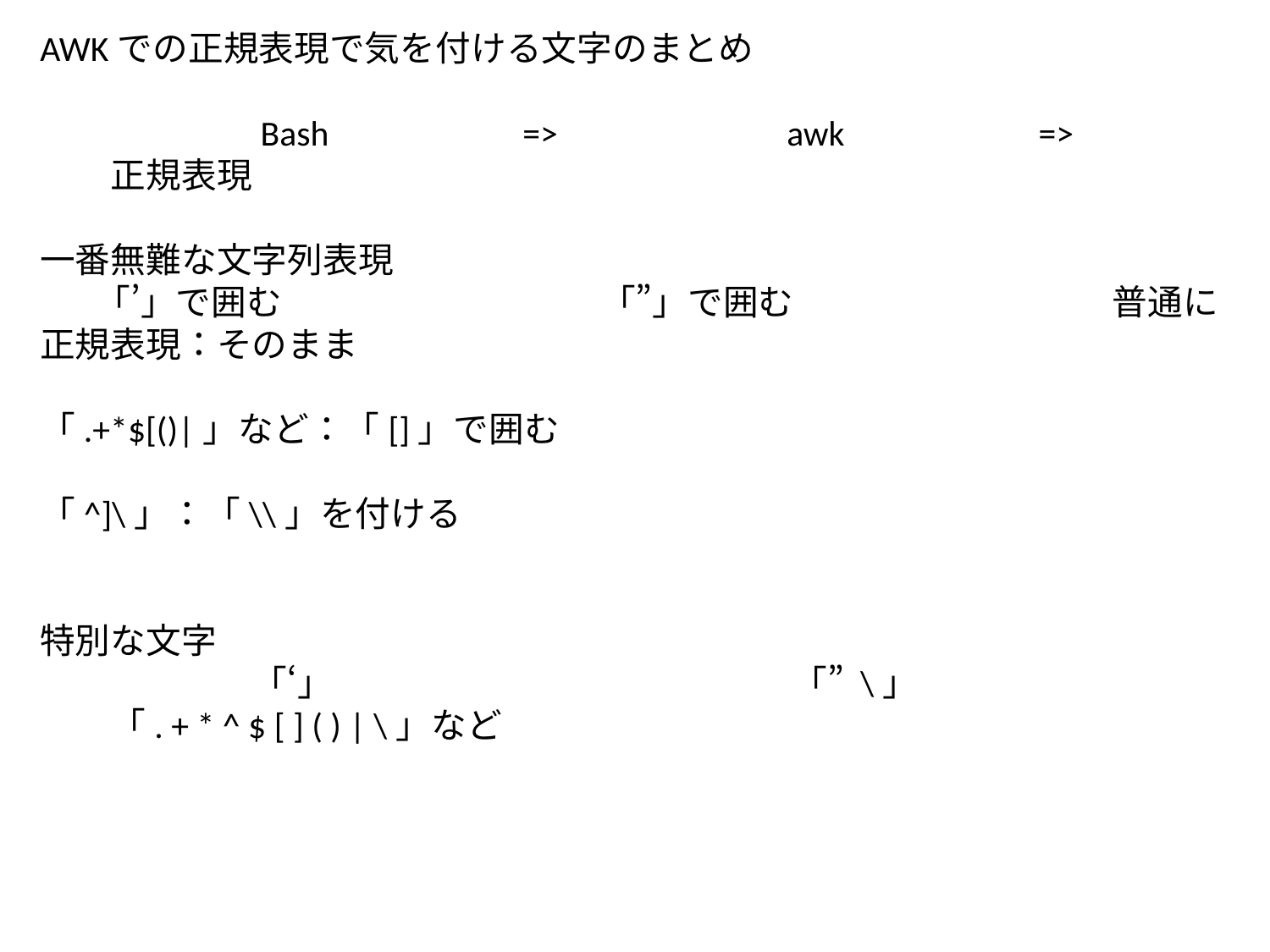

AWKでの正規表現で気を付ける文字のまとめ

　　　　　　Bash　　　　　=>　　　　　　awk　　　　　=>　　　　　正規表現

一番無難な文字列表現
      「’」で囲む　　　　　　　　　「”」で囲む　　　　　　　　　普通に正規表現：そのまま
　　　　　　　　　　　　　　　　　　　　　　　　　　　　　　　　　「.+*$[()|」など：「[]」で囲む
　　　　　　　　　　　　　　　　　　　　　　　　　　　　　　　　　「^]\」：「\\」を付ける

特別な文字
　　　　　　「‘」　　　　　　　　　　　　　「” \」　　　　　　　　　　「. + * ^ $ [ ] ( ) | \」など